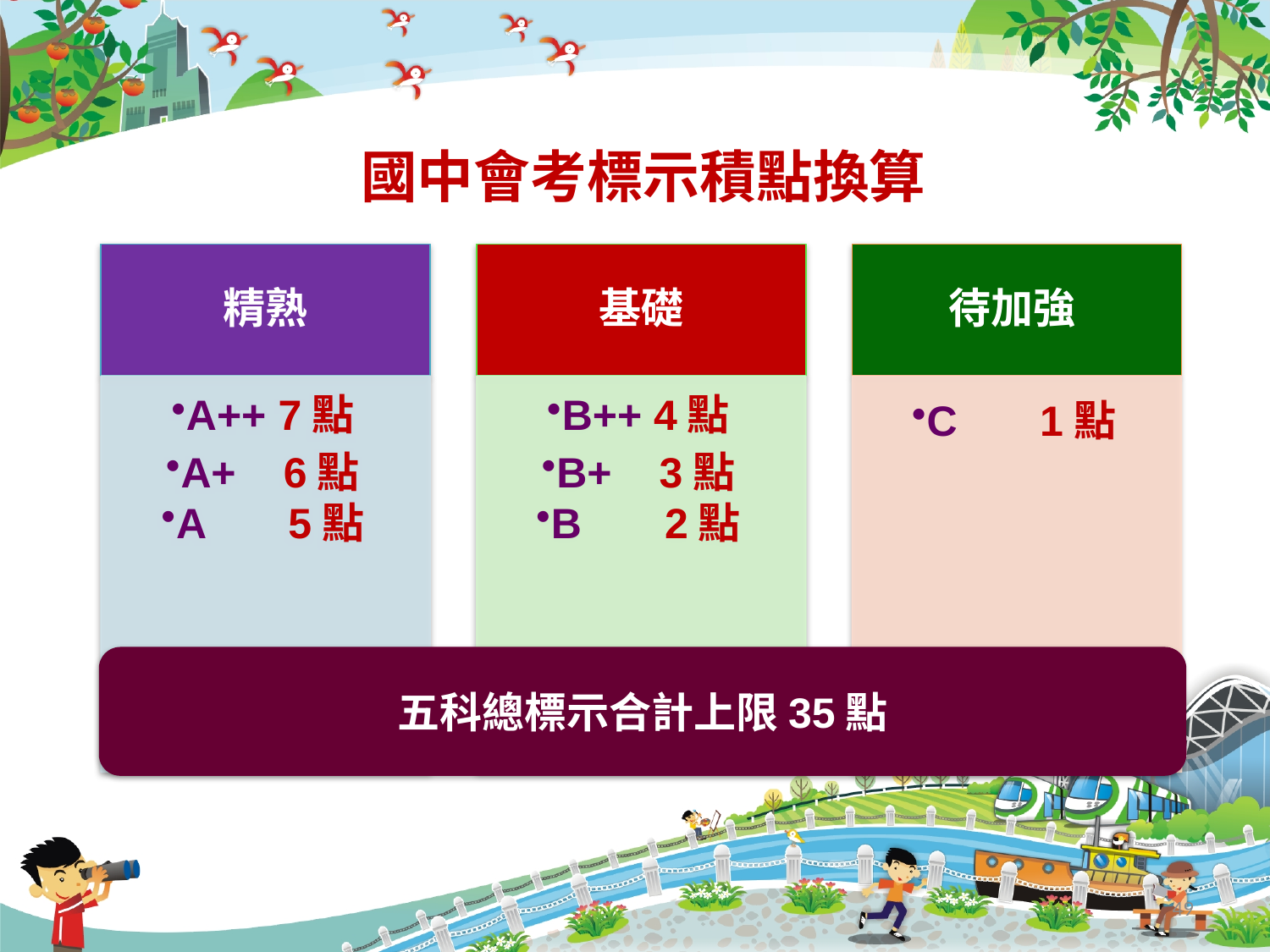

# 國中會考標示積點換算
精熟
A++ 7點
A+    6點
A       5點

基礎
B++ 4點
B+    3點
B       2點

待加強
C       1點
五科總標示合計上限35點
49